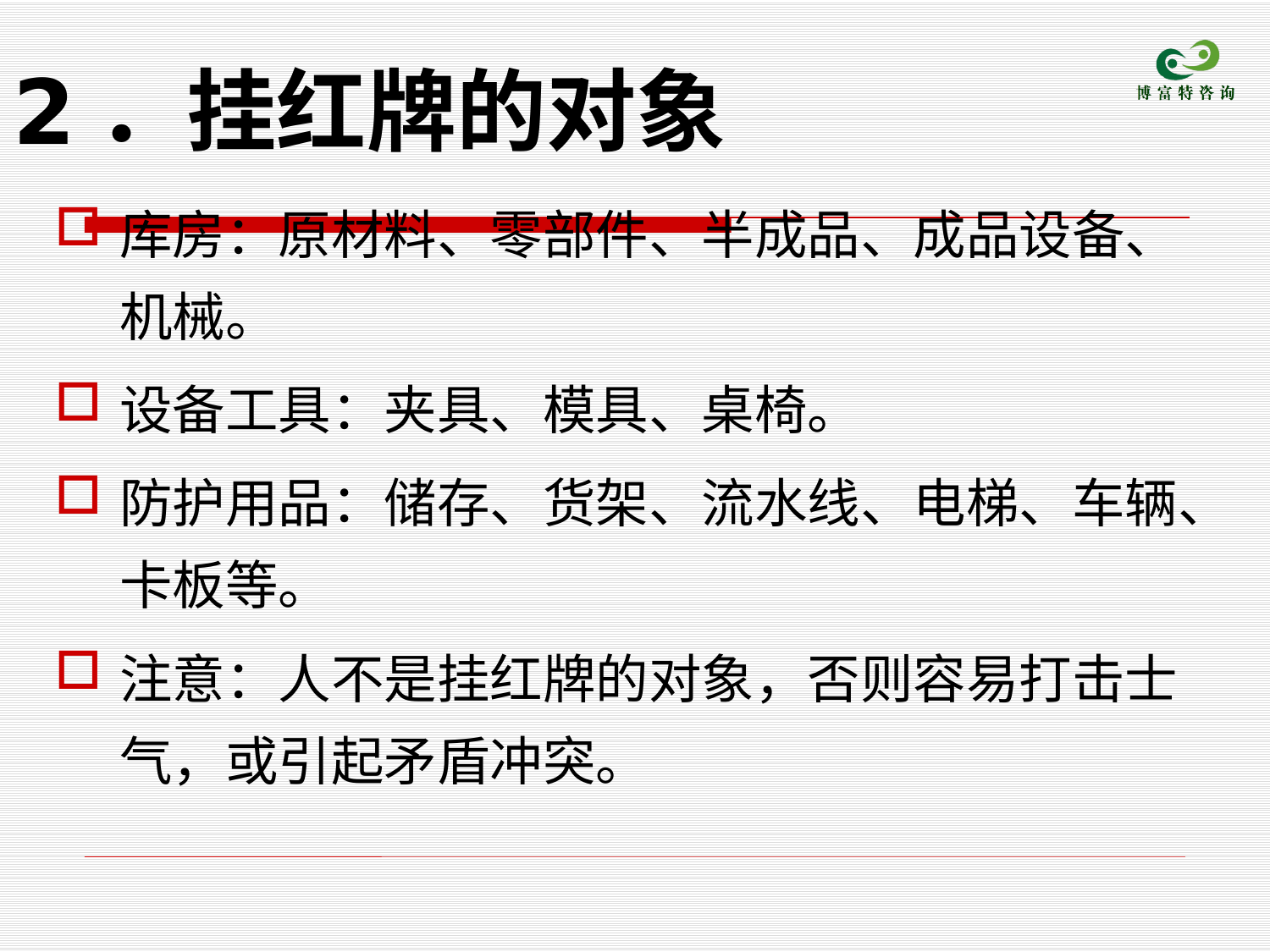

# 2．挂红牌的对象
库房：原材料、零部件、半成品、成品设备、机械。
设备工具：夹具、模具、桌椅。
防护用品：储存、货架、流水线、电梯、车辆、卡板等。
注意：人不是挂红牌的对象，否则容易打击士气，或引起矛盾冲突。
486